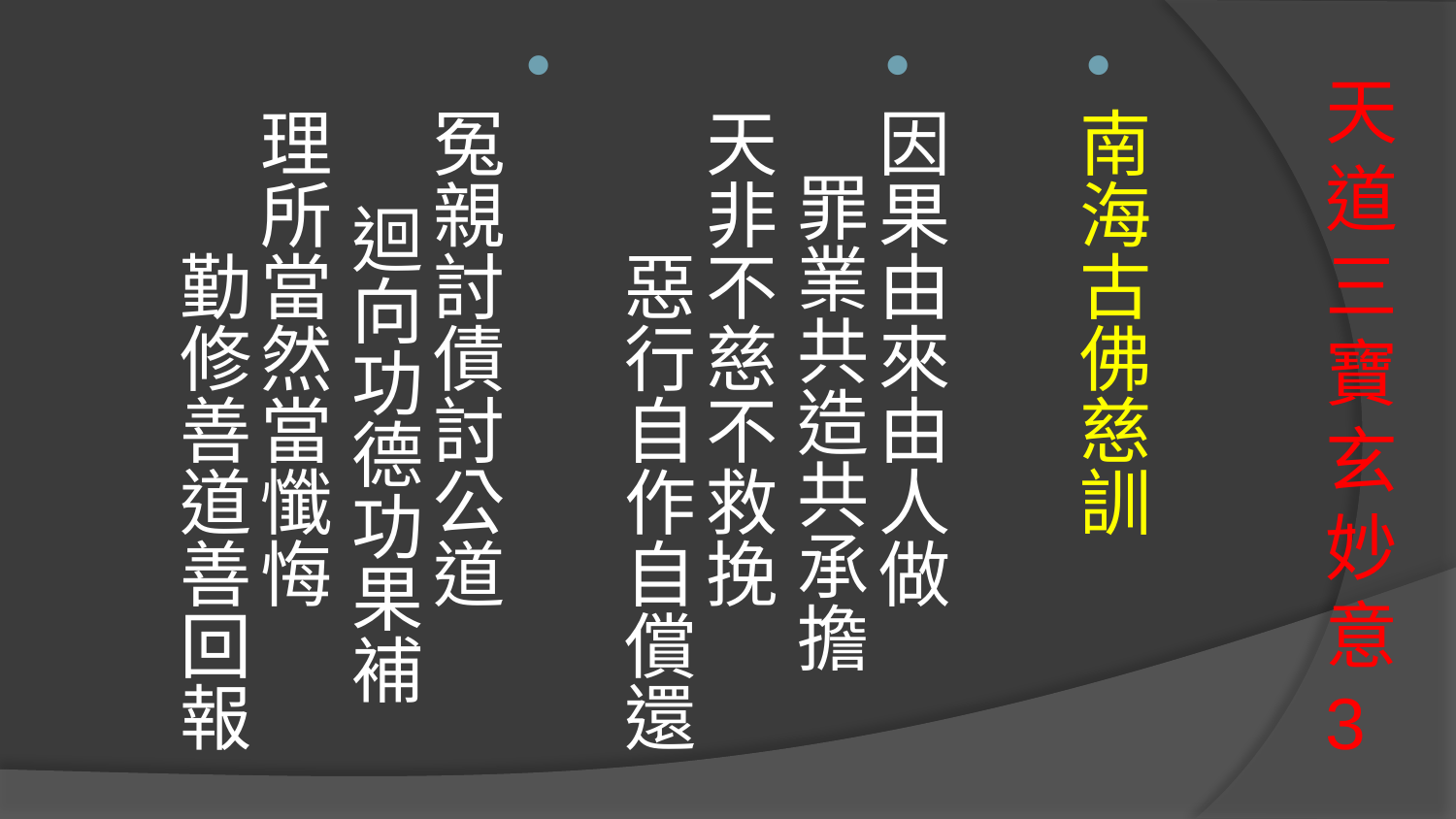

南海古佛慈訓

因果由來由人做               罪業共造共承擔
天非不慈不救挽                    惡行自作自償還
冤親討債討公道                 迴向功德功果補
理所當然當懺悔                    勤修善道善回報
# 天道三寶玄妙意3